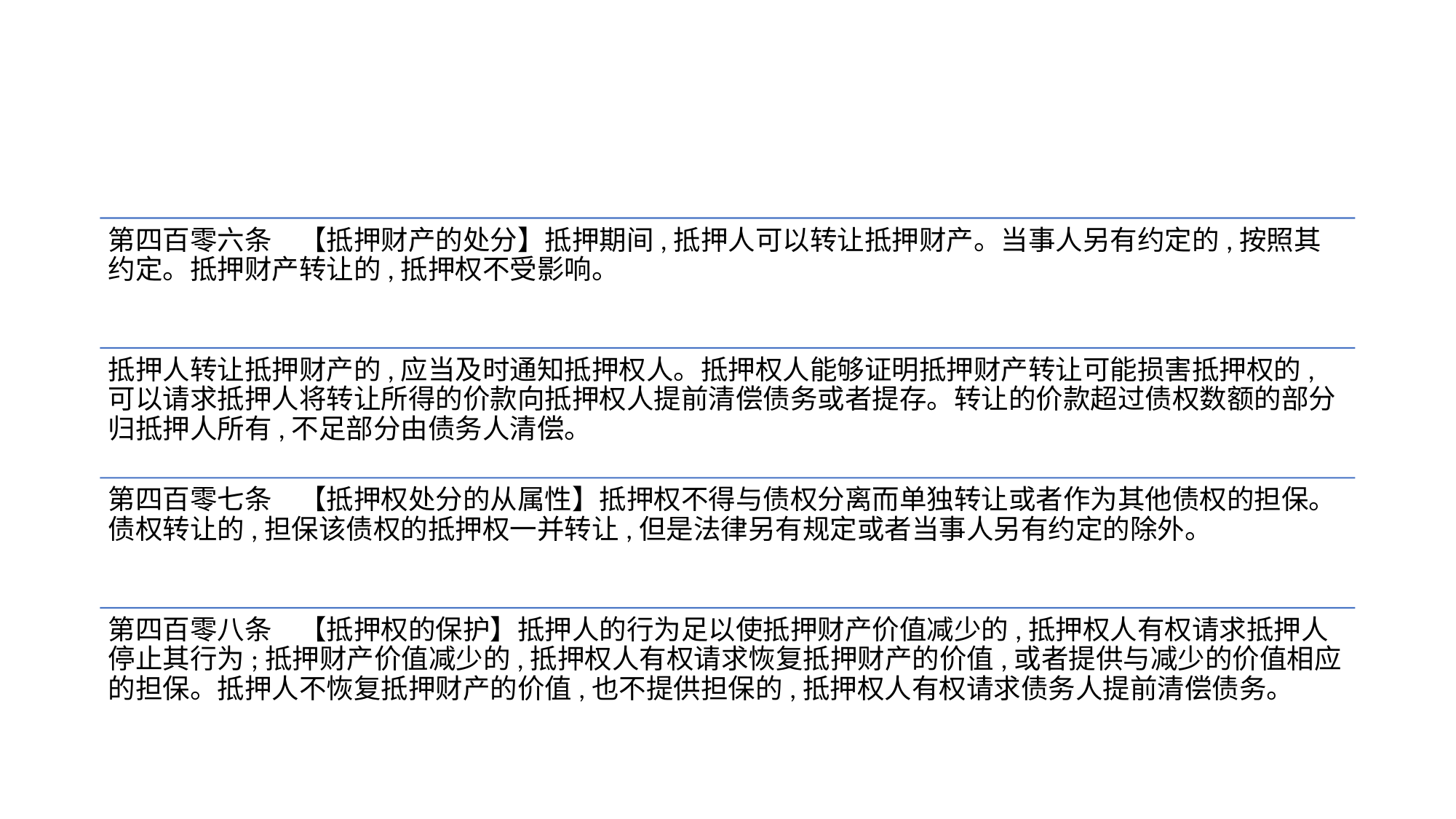

第四百零六条　【抵押财产的处分】抵押期间,抵押人可以转让抵押财产。当事人另有约定的,按照其约定。抵押财产转让的,抵押权不受影响。
抵押人转让抵押财产的,应当及时通知抵押权人。抵押权人能够证明抵押财产转让可能损害抵押权的,可以请求抵押人将转让所得的价款向抵押权人提前清偿债务或者提存。转让的价款超过债权数额的部分归抵押人所有,不足部分由债务人清偿。
第四百零七条　【抵押权处分的从属性】抵押权不得与债权分离而单独转让或者作为其他债权的担保。债权转让的,担保该债权的抵押权一并转让,但是法律另有规定或者当事人另有约定的除外。
第四百零八条　【抵押权的保护】抵押人的行为足以使抵押财产价值减少的,抵押权人有权请求抵押人停止其行为;抵押财产价值减少的,抵押权人有权请求恢复抵押财产的价值,或者提供与减少的价值相应的担保。抵押人不恢复抵押财产的价值,也不提供担保的,抵押权人有权请求债务人提前清偿债务。